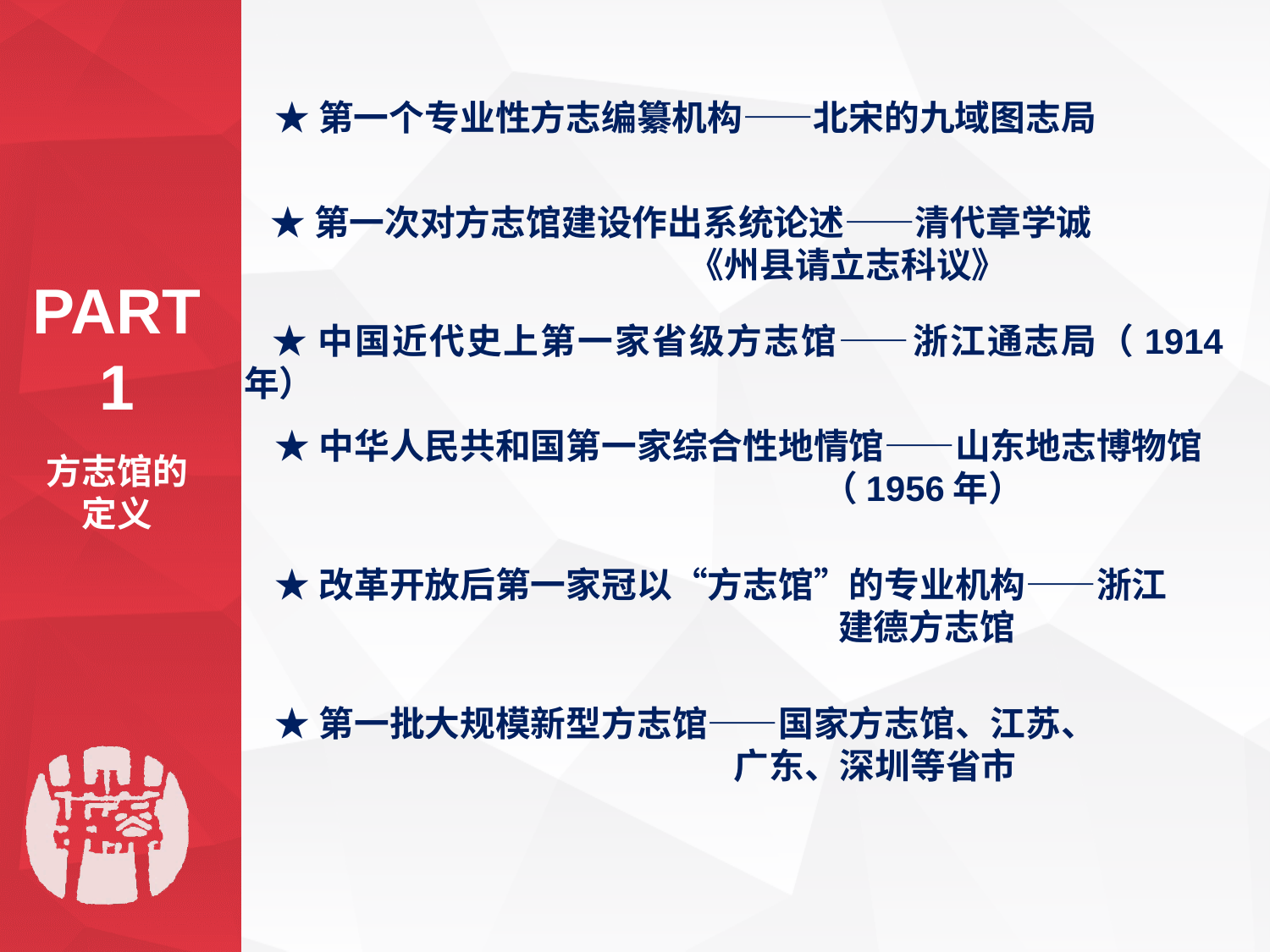

★第一个专业性方志编纂机构——北宋的九域图志局
★第一次对方志馆建设作出系统论述——清代章学诚
                                                   《州县请立志科议》
PART 1
★中国近代史上第一家省级方志馆——浙江通志局（1914年）
★中华人民共和国第一家综合性地情馆——山东地志博物馆
                                                                   （1956年）
方志馆的定义
★改革开放后第一家冠以“方志馆”的专业机构——浙江
                                                                     建德方志馆
★第一批大规模新型方志馆——国家方志馆、江苏、
                                                        广东、深圳等省市